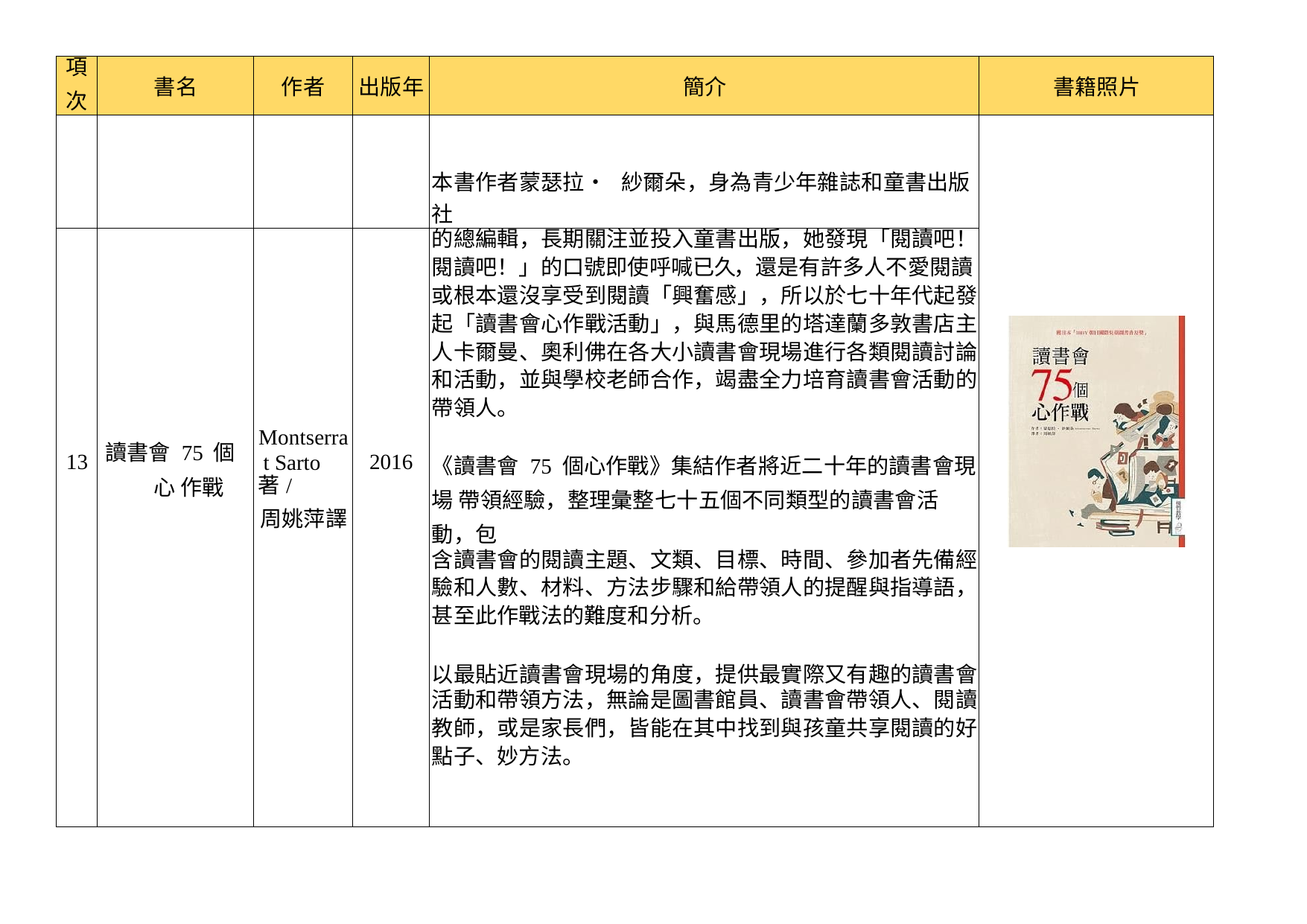

| 項 次 | 書名 | 作者 | 出版年 | 簡介 | 書籍照片 |
| --- | --- | --- | --- | --- | --- |
|  |  |  |  | 本書作者蒙瑟拉‧紗爾朵，身為青少年雜誌和童書出版社 |  |
|  |  |  |  | 的總編輯，長期關注並投入童書出版，她發現「閱讀吧！ |  |
|  |  |  |  | 閱讀吧！」的口號即使呼喊已久，還是有許多人不愛閱讀 |  |
|  |  |  |  | 或根本還沒享受到閱讀「興奮感」，所以於七十年代起發 |  |
|  |  |  |  | 起「讀書會心作戰活動」，與馬德里的塔達蘭多敦書店主 |  |
|  |  |  |  | 人卡爾曼、奧利佛在各大小讀書會現場進行各類閱讀討論 |  |
|  |  |  |  | 和活動，並與學校老師合作，竭盡全力培育讀書會活動的 |  |
|  |  |  |  | 帶領人。 |  |
| 13 | 讀書會 75 個心 作戰 | Montserra t Sarto 著/ 周姚萍譯 | 2016 | 《讀書會 75 個心作戰》集結作者將近二十年的讀書會現場 帶領經驗，整理彙整七十五個不同類型的讀書會活動，包 |  |
|  |  |  |  | 含讀書會的閱讀主題、文類、目標、時間、參加者先備經 |  |
|  |  |  |  | 驗和人數、材料、方法步驟和給帶領人的提醒與指導語， |  |
|  |  |  |  | 甚至此作戰法的難度和分析。 |  |
|  |  |  |  | 以最貼近讀書會現場的角度，提供最實際又有趣的讀書會 |  |
|  |  |  |  | 活動和帶領方法，無論是圖書館員、讀書會帶領人、閱讀 |  |
|  |  |  |  | 教師，或是家長們，皆能在其中找到與孩童共享閱讀的好 |  |
|  |  |  |  | 點子、妙方法。 |  |